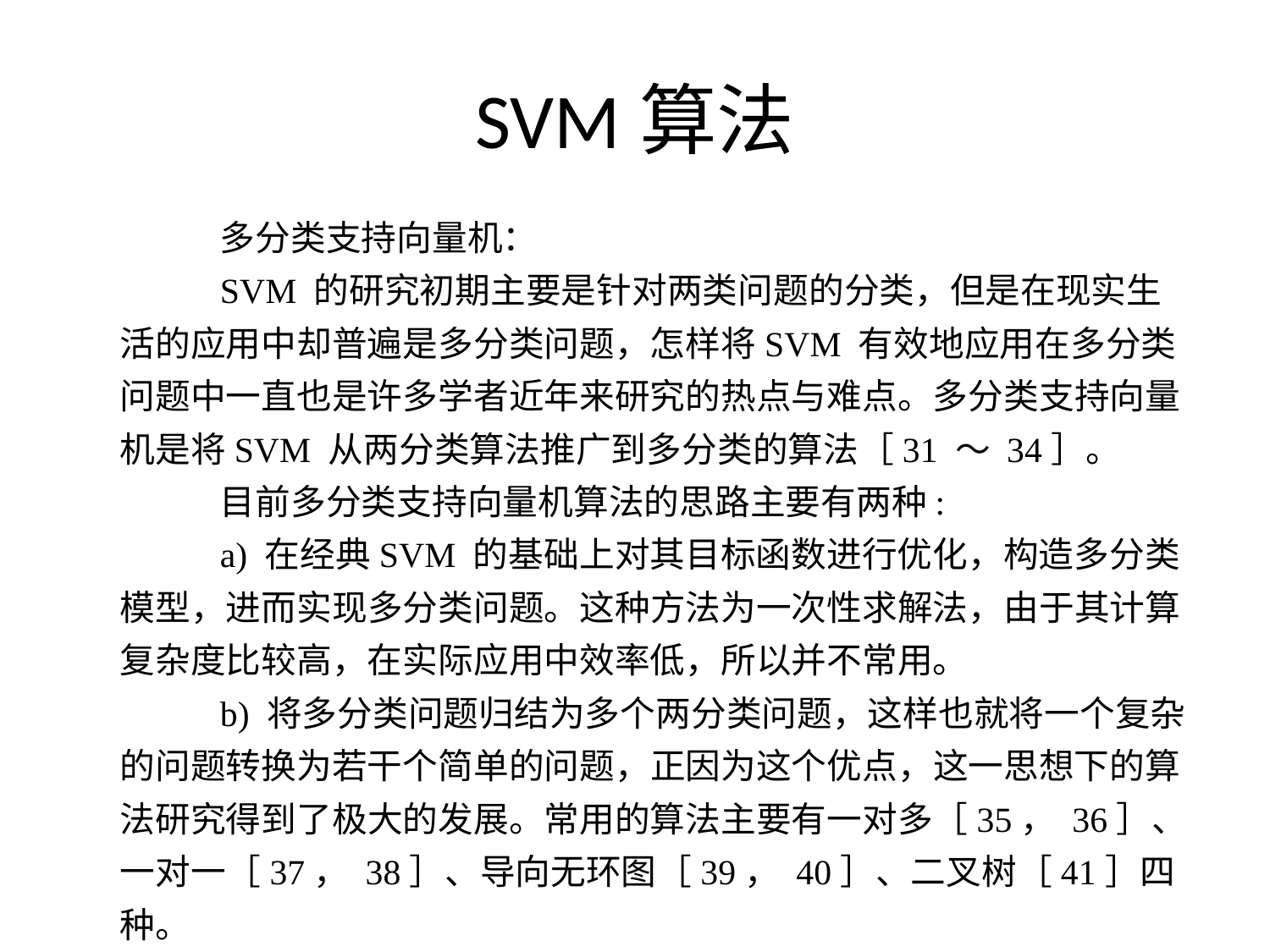

# SVM算法
多分类支持向量机：
SVM 的研究初期主要是针对两类问题的分类，但是在现实生活的应用中却普遍是多分类问题，怎样将SVM 有效地应用在多分类问题中一直也是许多学者近年来研究的热点与难点。多分类支持向量机是将SVM 从两分类算法推广到多分类的算法［31 ～ 34］。
目前多分类支持向量机算法的思路主要有两种:
a) 在经典SVM 的基础上对其目标函数进行优化，构造多分类模型，进而实现多分类问题。这种方法为一次性求解法，由于其计算复杂度比较高，在实际应用中效率低，所以并不常用。
b) 将多分类问题归结为多个两分类问题，这样也就将一个复杂的问题转换为若干个简单的问题，正因为这个优点，这一思想下的算法研究得到了极大的发展。常用的算法主要有一对多［35， 36］、一对一［37， 38］、导向无环图［39， 40］、二叉树［41］四种。